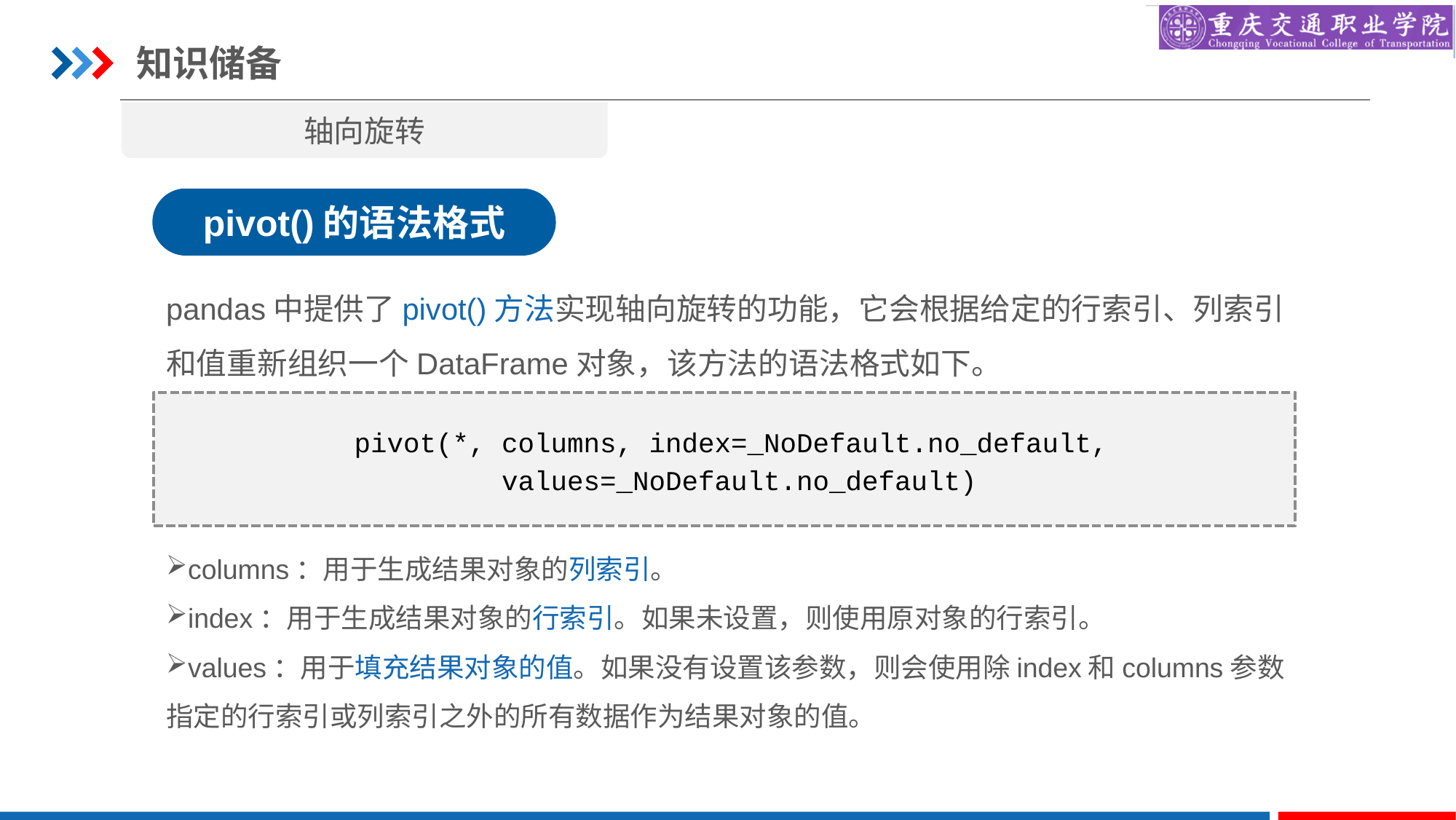

知识储备

轴向旋转
pivot()的语法格式
pandas中提供了pivot()方法实现轴向旋转的功能，它会根据给定的行索引、列索引和值重新组织一个DataFrame对象，该方法的语法格式如下。

pivot(*, columns, index=_NoDefault.no_default,
values=_NoDefault.no_default)
columns：用于生成结果对象的列索引。
index：用于生成结果对象的行索引。如果未设置，则使用原对象的行索引。
values：用于填充结果对象的值。如果没有设置该参数，则会使用除index和columns参数指定的行索引或列索引之外的所有数据作为结果对象的值。